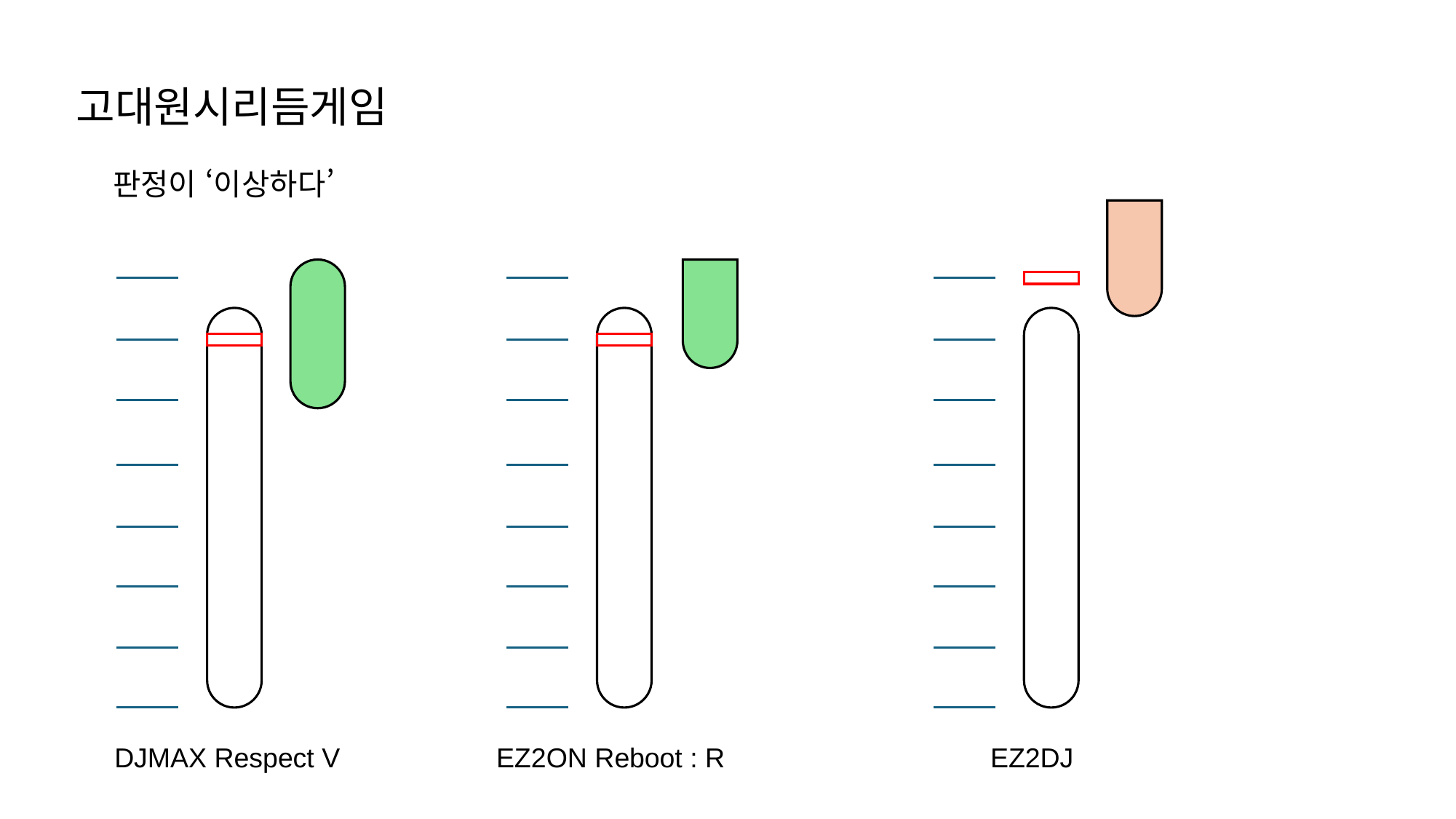

고대원시리듬게임
판정이 ‘이상하다’

DJMAX Respect V
EZ2ON Reboot : R
EZ2DJ